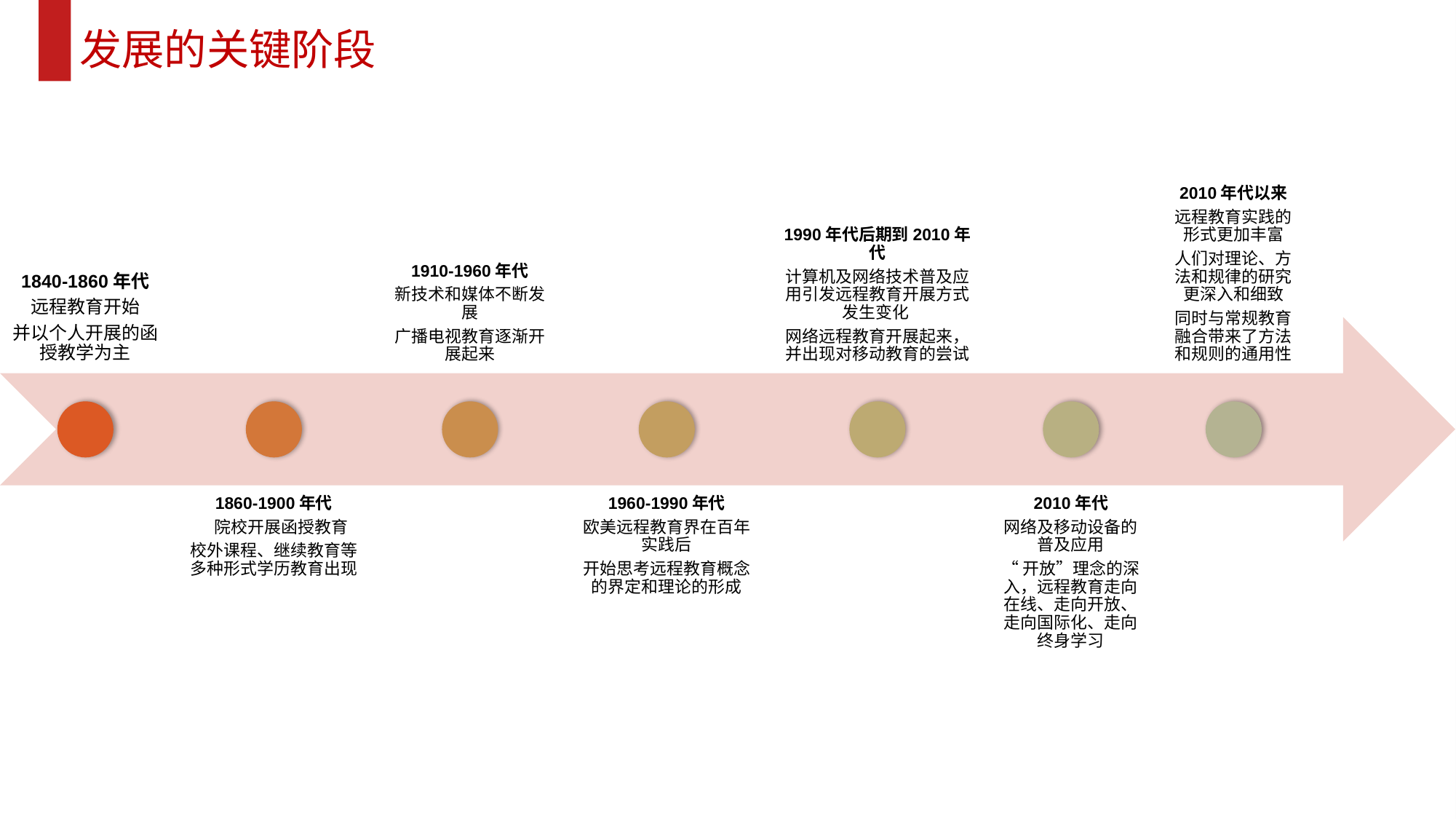

发展的关键阶段
1840-1860年代
远程教育开始
并以个人开展的函授教学为主
1860-1900年代
   院校开展函授教育
校外课程、继续教育等多种形式学历教育出现
1910-1960年代
新技术和媒体不断发展
广播电视教育逐渐开展起来
1960-1990年代
欧美远程教育界在百年实践后
开始思考远程教育概念的界定和理论的形成
1990年代后期到2010年代
计算机及网络技术普及应用引发远程教育开展方式发生变化
网络远程教育开展起来，并出现对移动教育的尝试
2010年代
网络及移动设备的普及应用
“开放”理念的深入，远程教育走向在线、走向开放、走向国际化、走向终身学习
2010年代以来
远程教育实践的形式更加丰富
人们对理论、方法和规律的研究更深入和细致
同时与常规教育融合带来了方法和规则的通用性